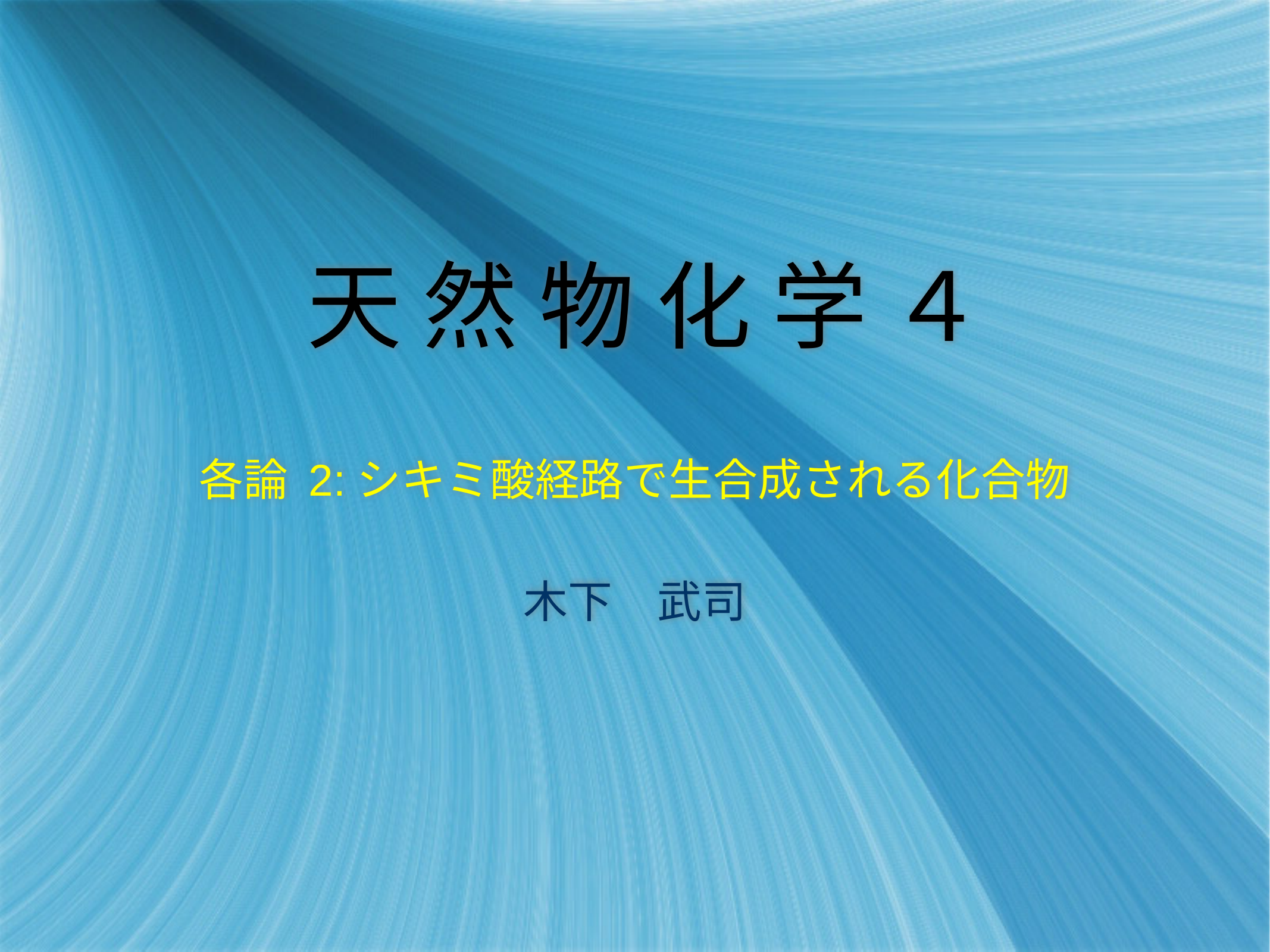

# 天 然 物 化 学 ４
各論 2:シキミ酸経路で生合成される化合物

木下　武司